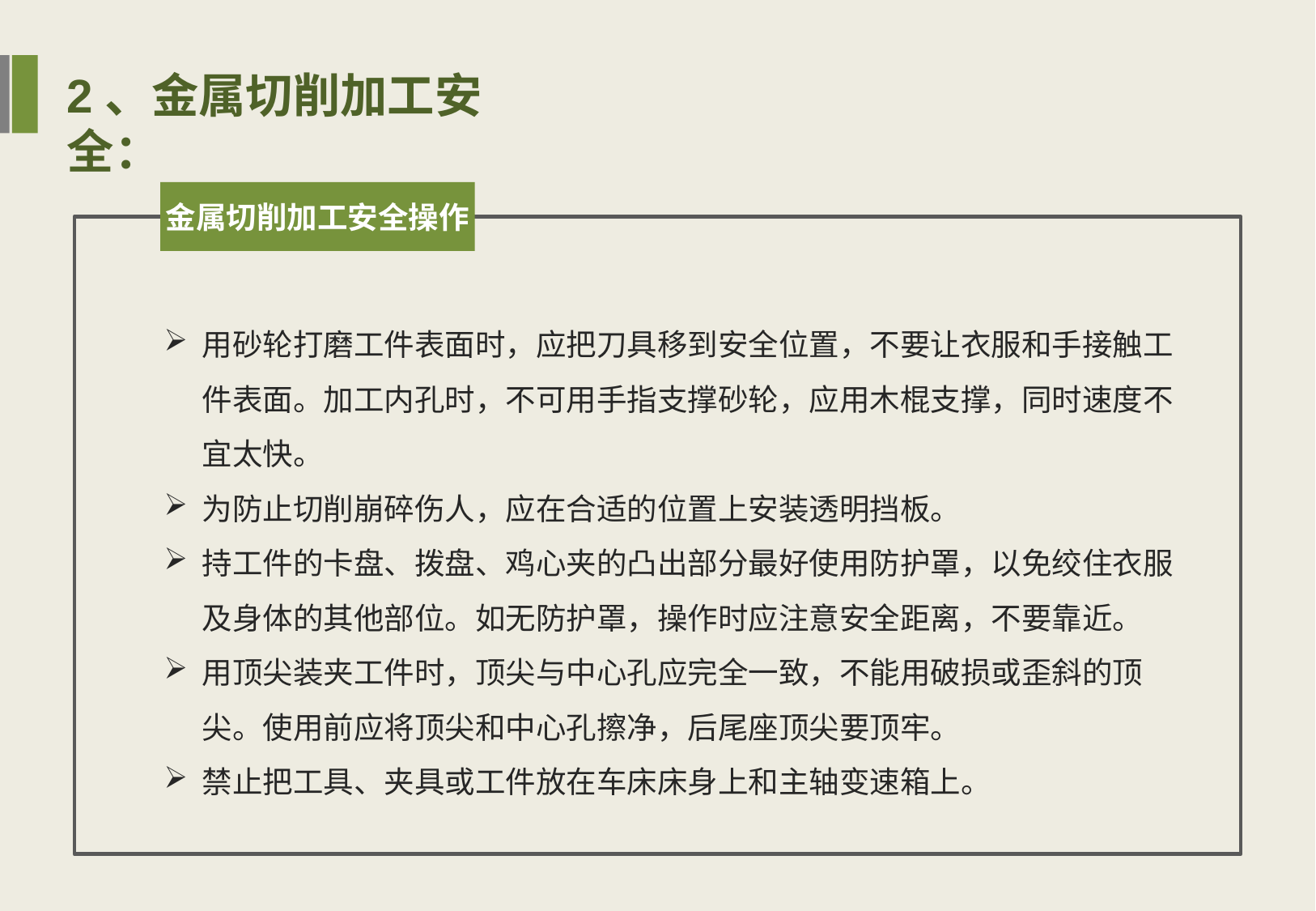

2、金属切削加工安全：

金属切削加工安全操作

用砂轮打磨工件表面时，应把刀具移到安全位置，不要让衣服和手接触工件表面。加工内孔时，不可用手指支撑砂轮，应用木棍支撑，同时速度不宜太快。
为防止切削崩碎伤人，应在合适的位置上安装透明挡板。
持工件的卡盘、拨盘、鸡心夹的凸出部分最好使用防护罩，以免绞住衣服及身体的其他部位。如无防护罩，操作时应注意安全距离，不要靠近。
用顶尖装夹工件时，顶尖与中心孔应完全一致，不能用破损或歪斜的顶尖。使用前应将顶尖和中心孔擦净，后尾座顶尖要顶牢。
禁止把工具、夹具或工件放在车床床身上和主轴变速箱上。